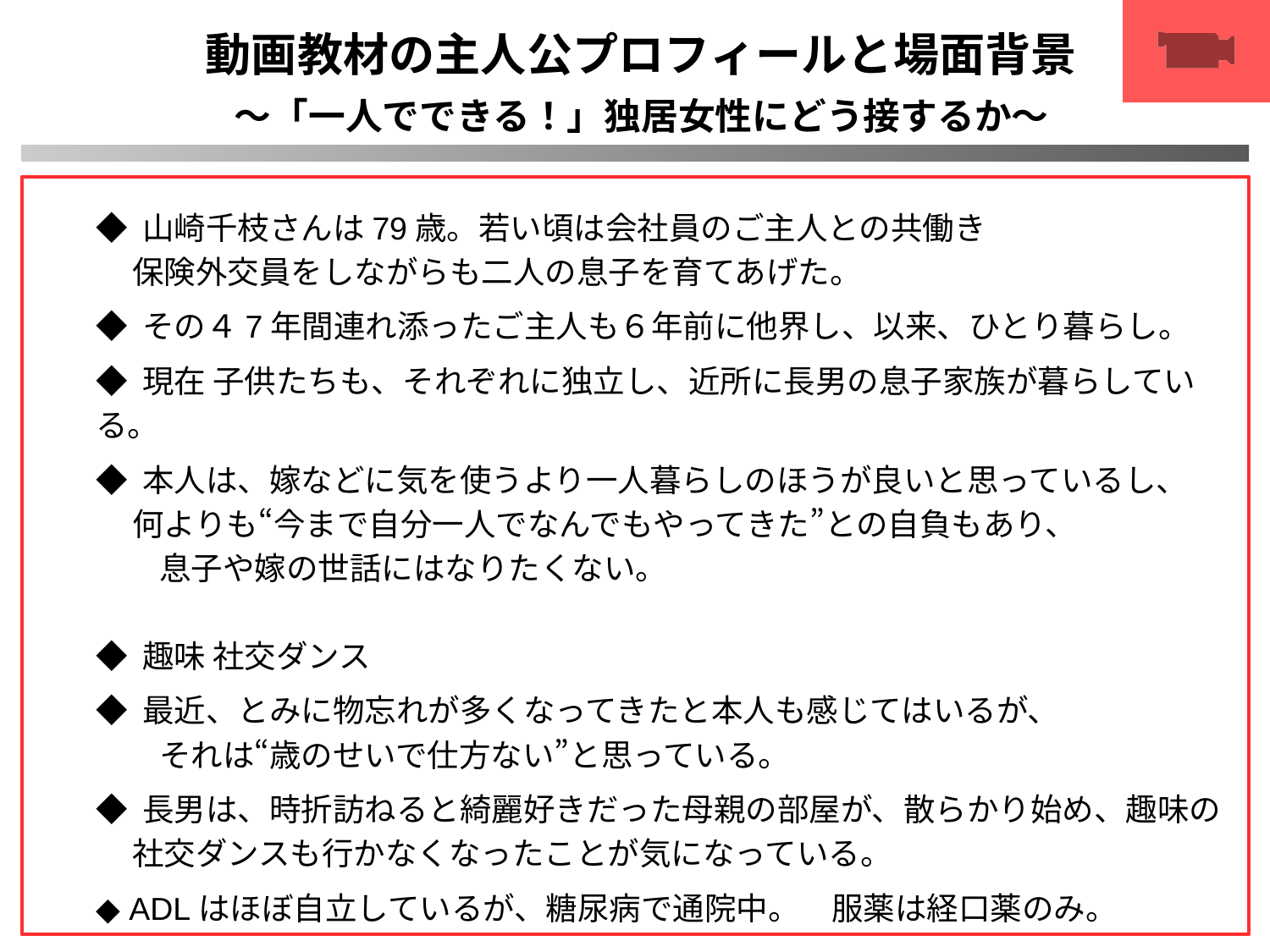

動画教材の主人公プロフィールと場面背景
～「一人でできる！」独居女性にどう接するか～

◆ 山崎千枝さんは79歳。若い頃は会社員のご主人との共働き
    保険外交員をしながらも二人の息子を育てあげた。
◆ その４7年間連れ添ったご主人も６年前に他界し、以来、ひとり暮らし。
◆ 現在 子供たちも、それぞれに独立し、近所に長男の息子家族が暮らしている。
◆ 本人は、嫁などに気を使うより一人暮らしのほうが良いと思っているし、
    何よりも“今まで自分一人でなんでもやってきた”との自負もあり、
　　息子や嫁の世話にはなりたくない。

◆ 趣味 社交ダンス
◆ 最近、とみに物忘れが多くなってきたと本人も感じてはいるが、
　　それは“歳のせいで仕方ない”と思っている。
◆ 長男は、時折訪ねると綺麗好きだった母親の部屋が、散らかり始め、趣味の
    社交ダンスも行かなくなったことが気になっている。
◆ ADLはほぼ自立しているが、糖尿病で通院中。　服薬は経口薬のみ。